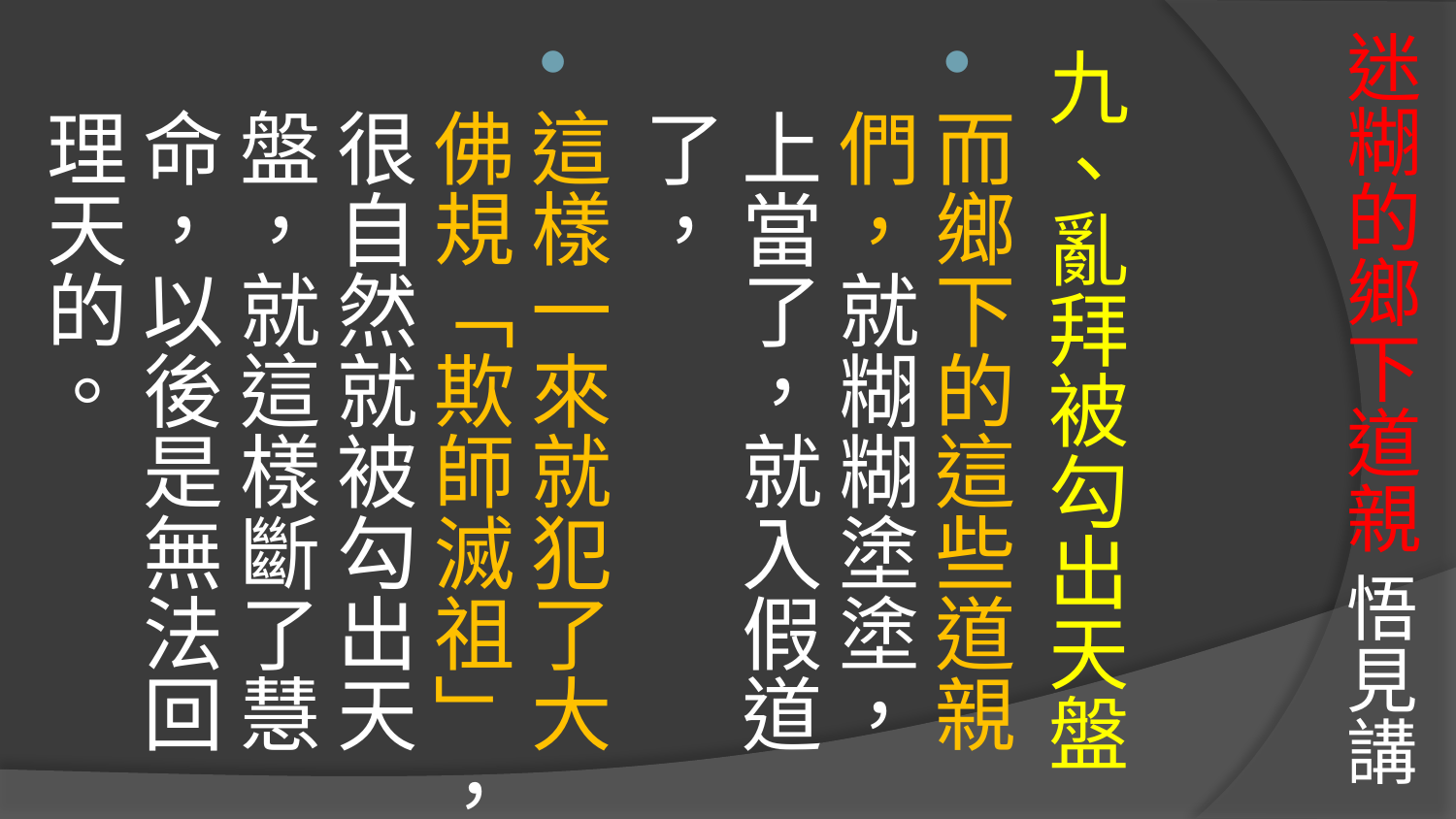

# 迷糊的鄉下道親 悟見講
九、亂拜被勾出天盤
而鄉下的這些道親們，就糊糊塗塗，上當了，就入假道了，
這樣一來就犯了大佛規「欺師滅祖」，很自然就被勾出天盤，就這樣斷了慧命，以後是無法回理天的。